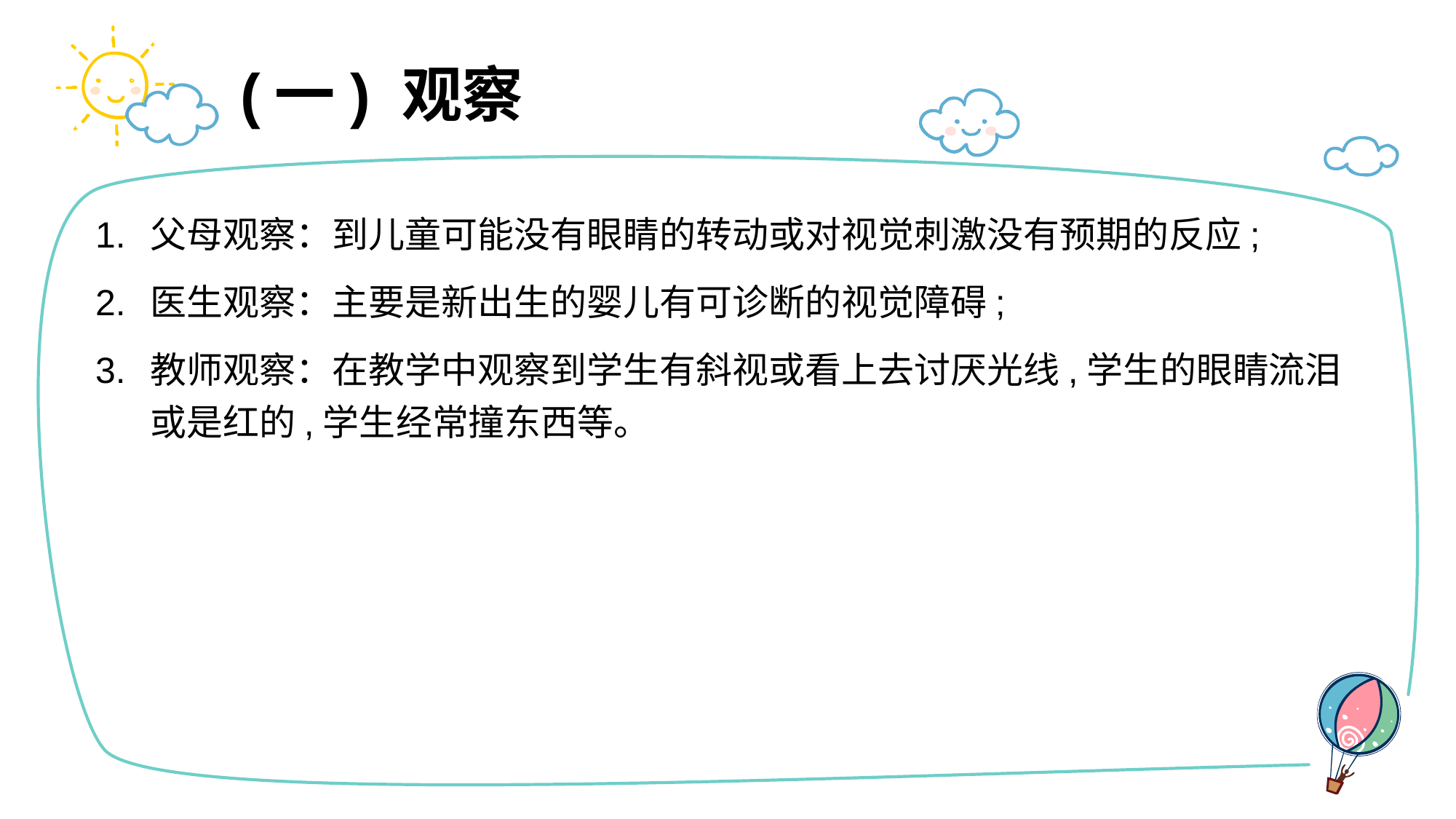

# (一) 观察
父母观察：到儿童可能没有眼睛的转动或对视觉刺激没有预期的反应;
医生观察：主要是新出生的婴儿有可诊断的视觉障碍;
教师观察：在教学中观察到学生有斜视或看上去讨厌光线,学生的眼睛流泪或是红的,学生经常撞东西等。